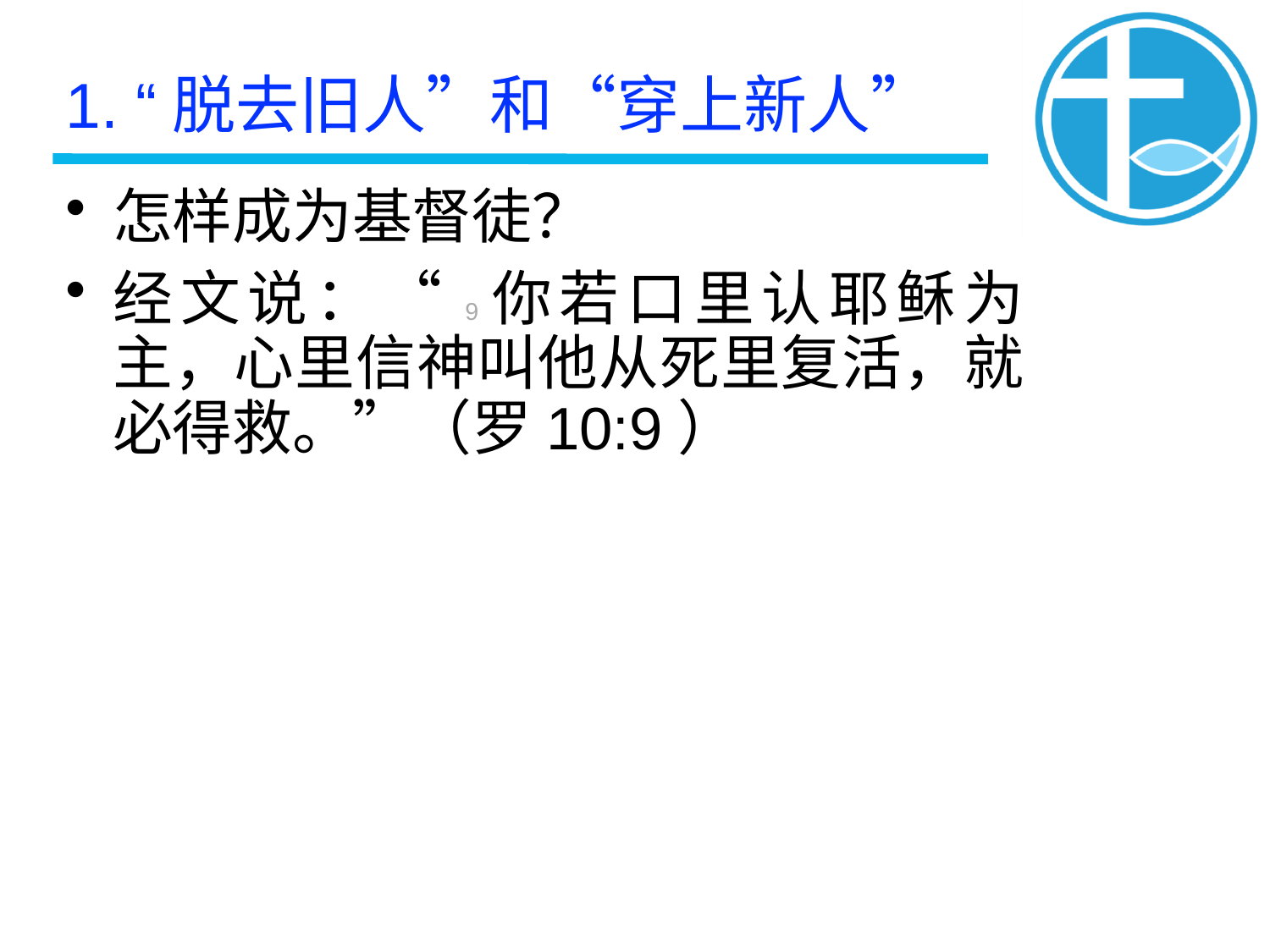

1. “脱去旧人”和“穿上新人”
怎样成为基督徒？
经文说：“9你若口里认耶稣为主，心里信神叫他从死里复活，就必得救。”（罗10:9）